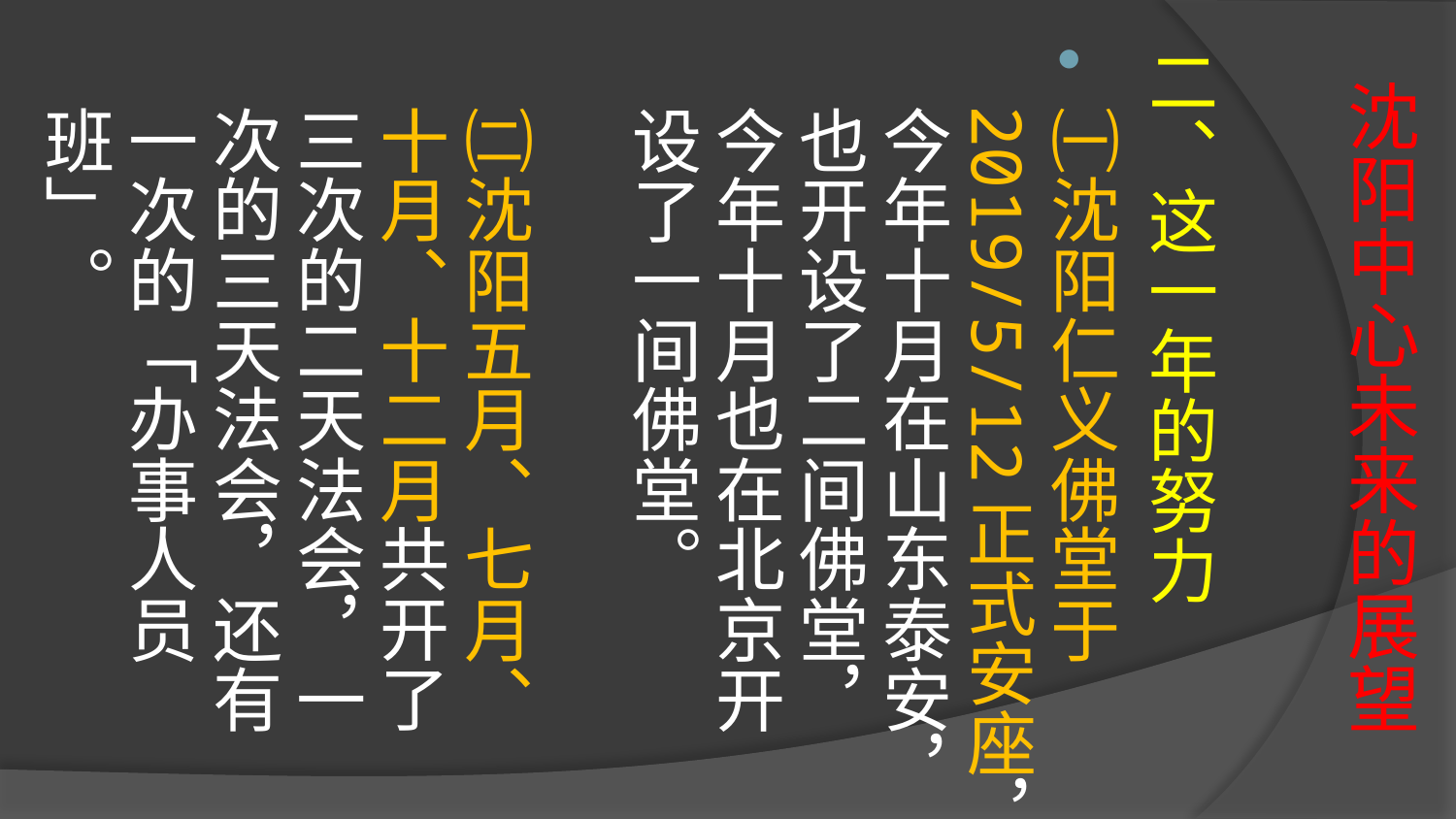

# 沈阳中心未来的展望
二、这一年的努力
㈠沈阳仁义佛堂于2019/5/12正式安座，今年十月在山东泰安，也开设了二间佛堂，今年十月也在北京开设了一间佛堂。
㈡沈阳五月、七月、十月、十二月共开了三次的二天法会，一次的三天法会，还有一次的「办事人员班」。